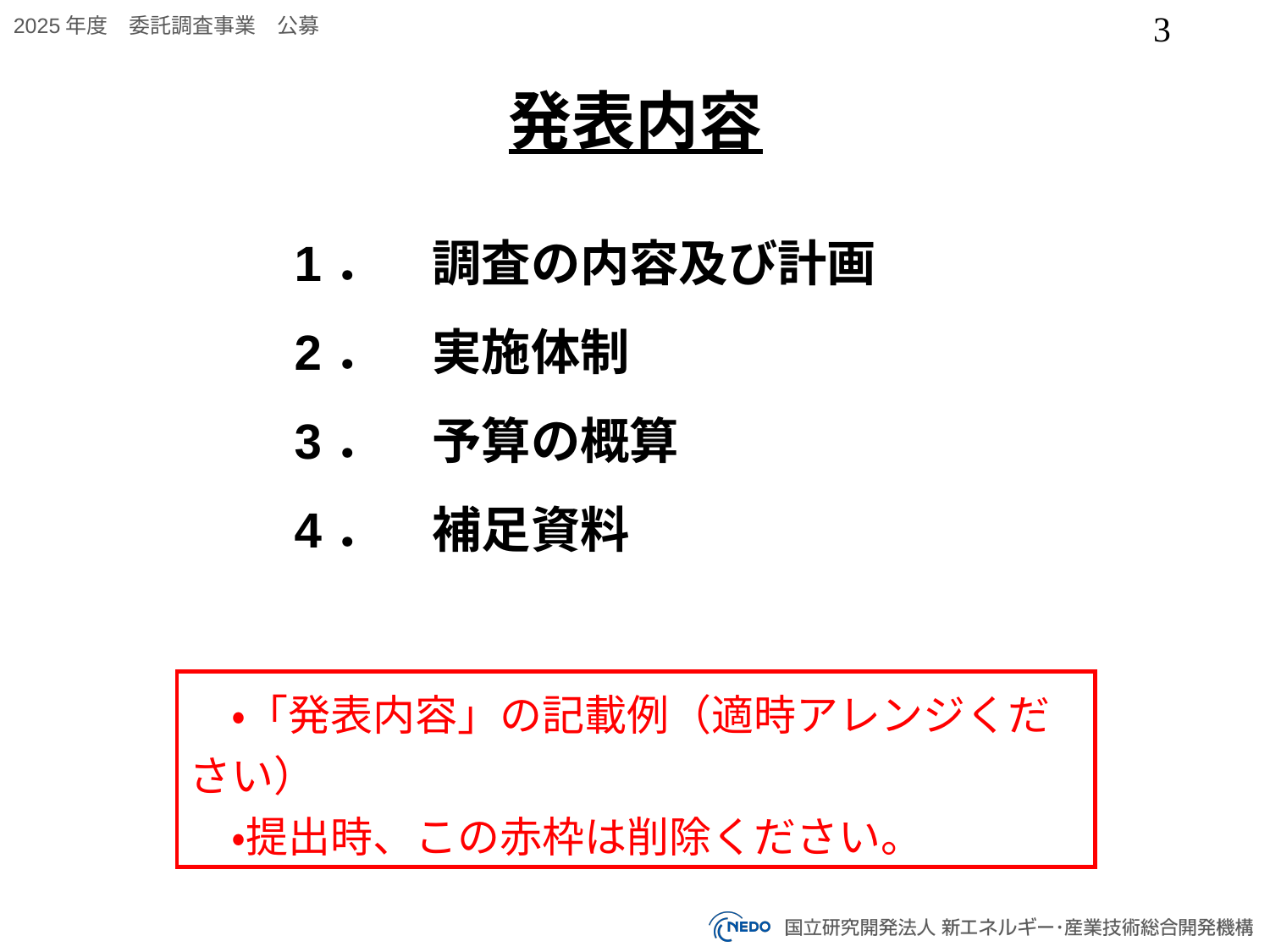

発表内容
1．　調査の内容及び計画
2．　実施体制
3．　予算の概算
4．　補足資料
　・「発表内容」の記載例（適時アレンジください）
　・提出時、この赤枠は削除ください。